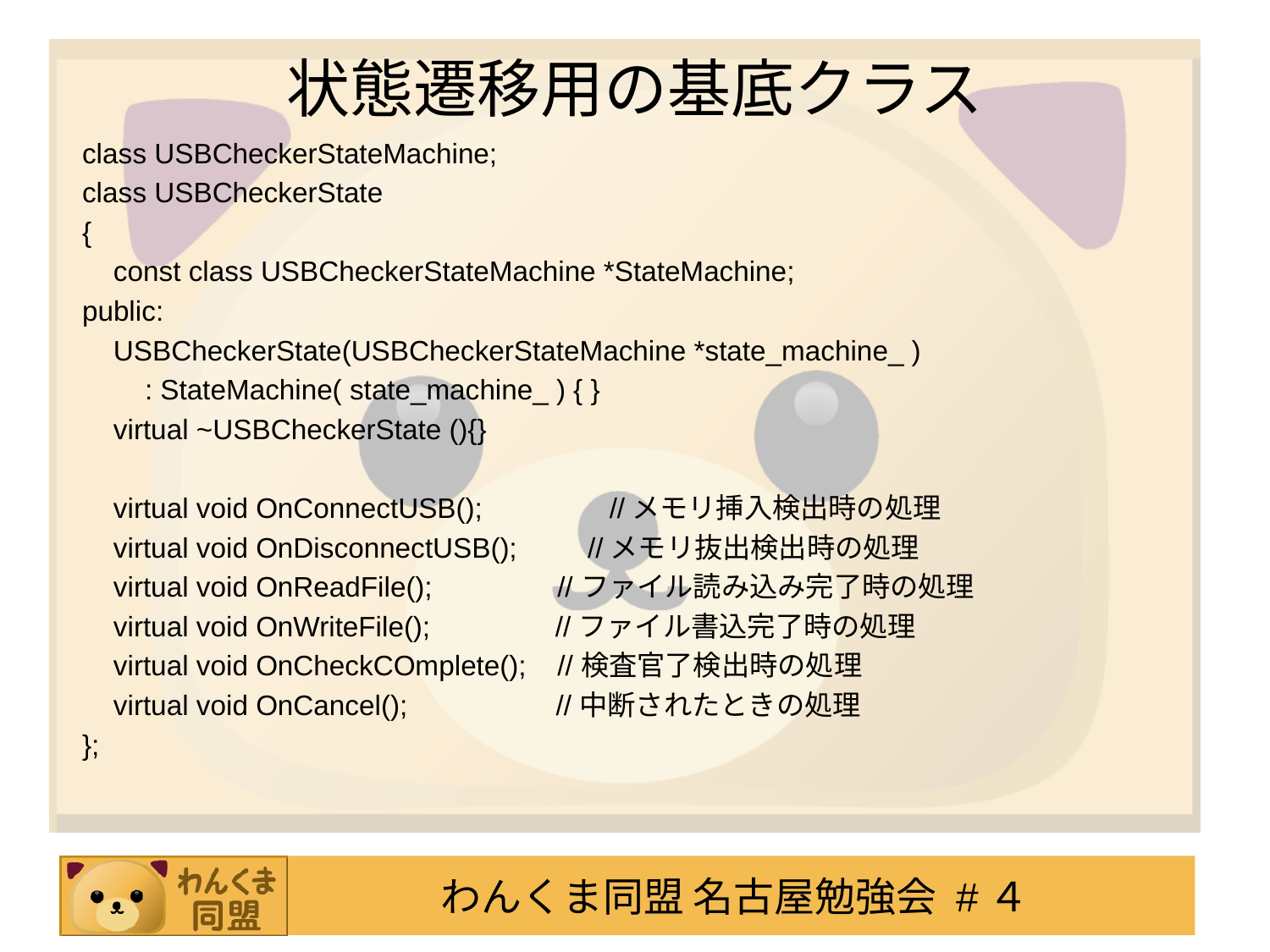

# 状態遷移用の基底クラス
class USBCheckerStateMachine;
class USBCheckerState
{
    const class USBCheckerStateMachine *StateMachine;
public:
    USBCheckerState(USBCheckerStateMachine *state_machine_ )
        : StateMachine( state_machine_ ) { }
    virtual ~USBCheckerState (){}

    virtual void OnConnectUSB();　　　　//メモリ挿入検出時の処理
    virtual void OnDisconnectUSB();　　//メモリ抜出検出時の処理
    virtual void OnReadFile();                //ファイル読み込み完了時の処理
    virtual void OnWriteFile();                //ファイル書込完了時の処理
    virtual void OnCheckCOmplete();    //検査官了検出時の処理
    virtual void OnCancel();                   //中断されたときの処理
};